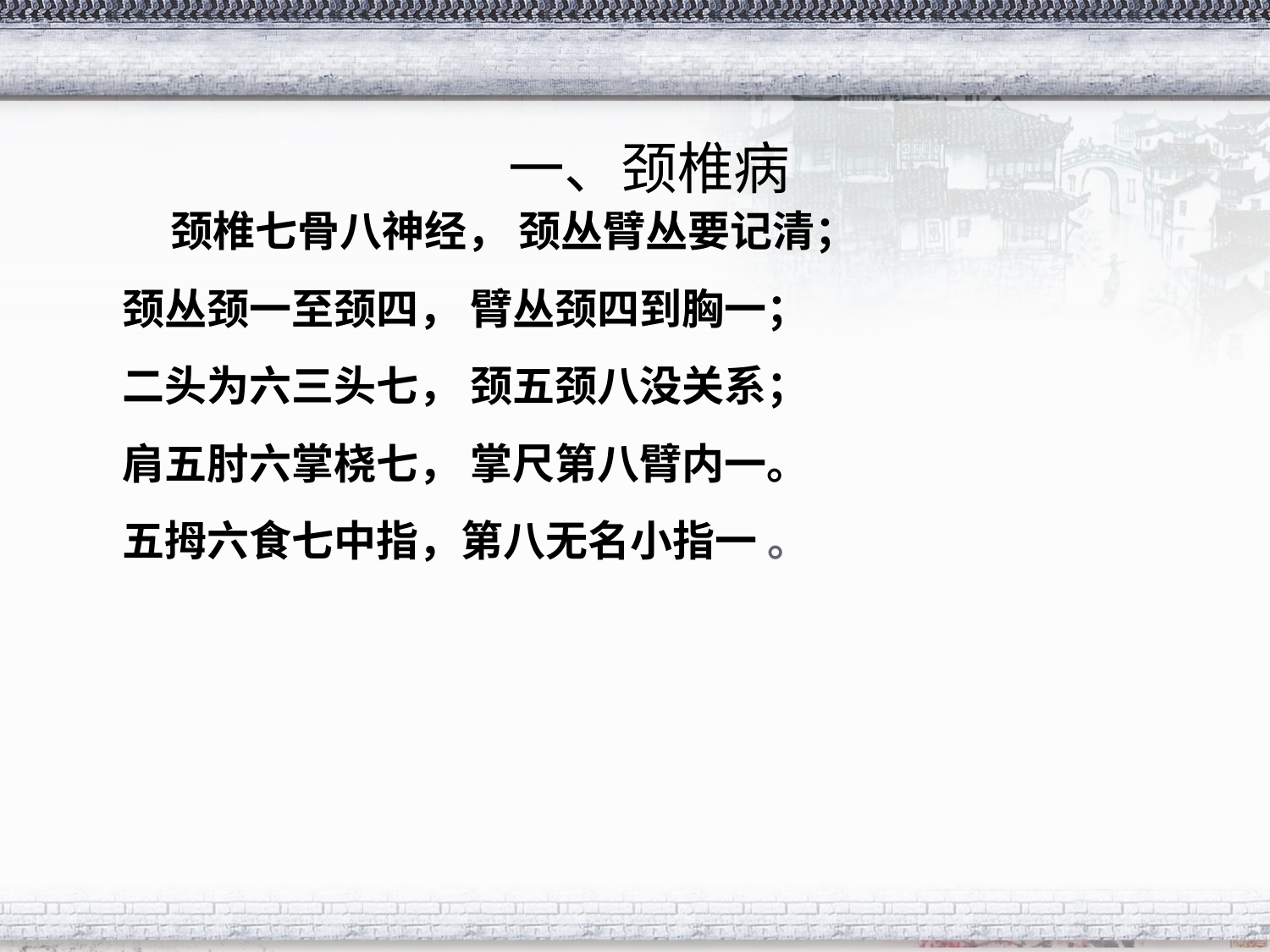

#
一、颈椎病
         颈椎七骨八神经， 颈丛臂丛要记清；
    颈丛颈一至颈四， 臂丛颈四到胸一；
    二头为六三头七， 颈五颈八没关系；
    肩五肘六掌桡七， 掌尺第八臂内一。
    五拇六食七中指，第八无名小指一 。